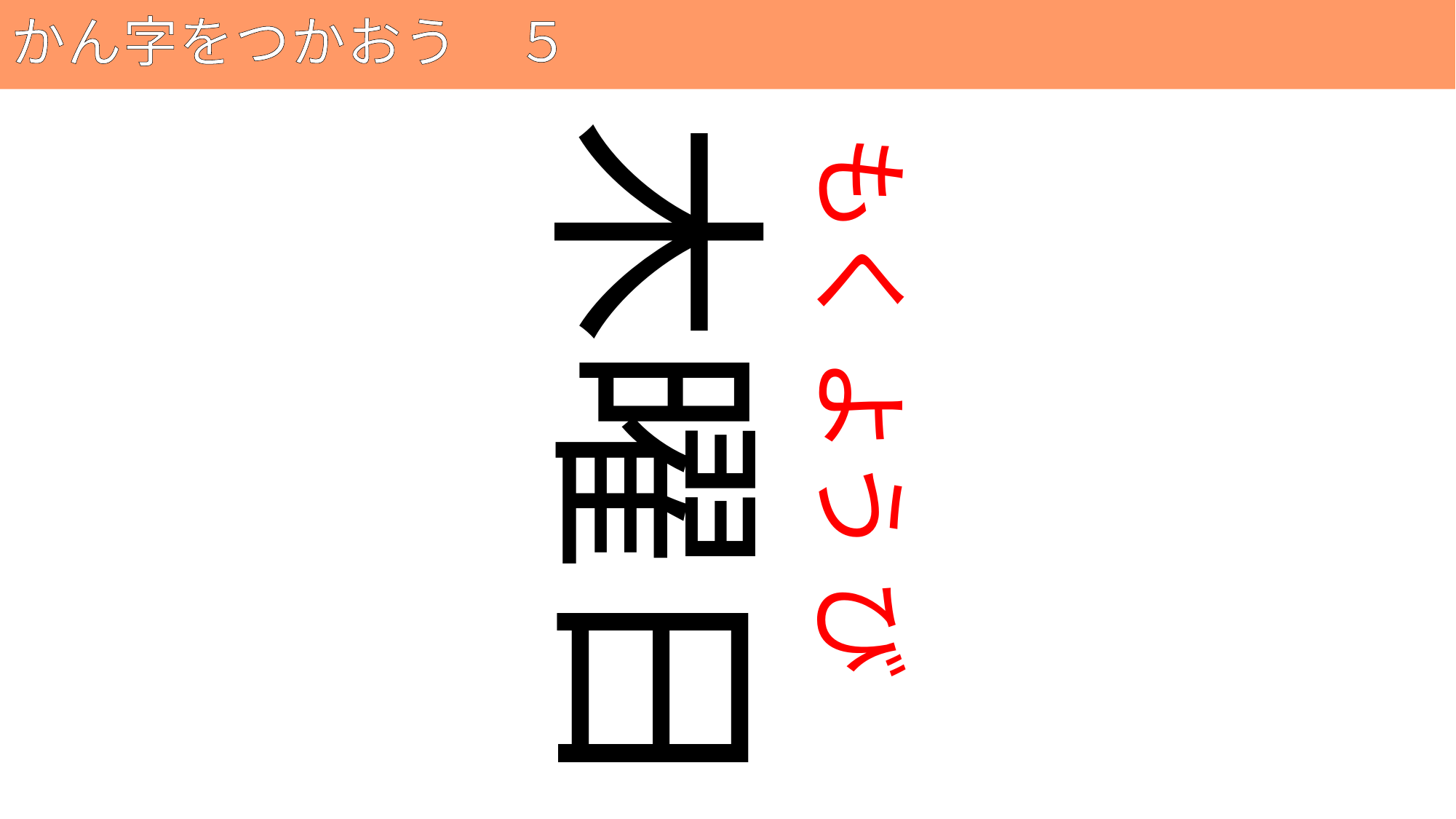

# かん字をつかおう　５
70
木曜日
もく よう び